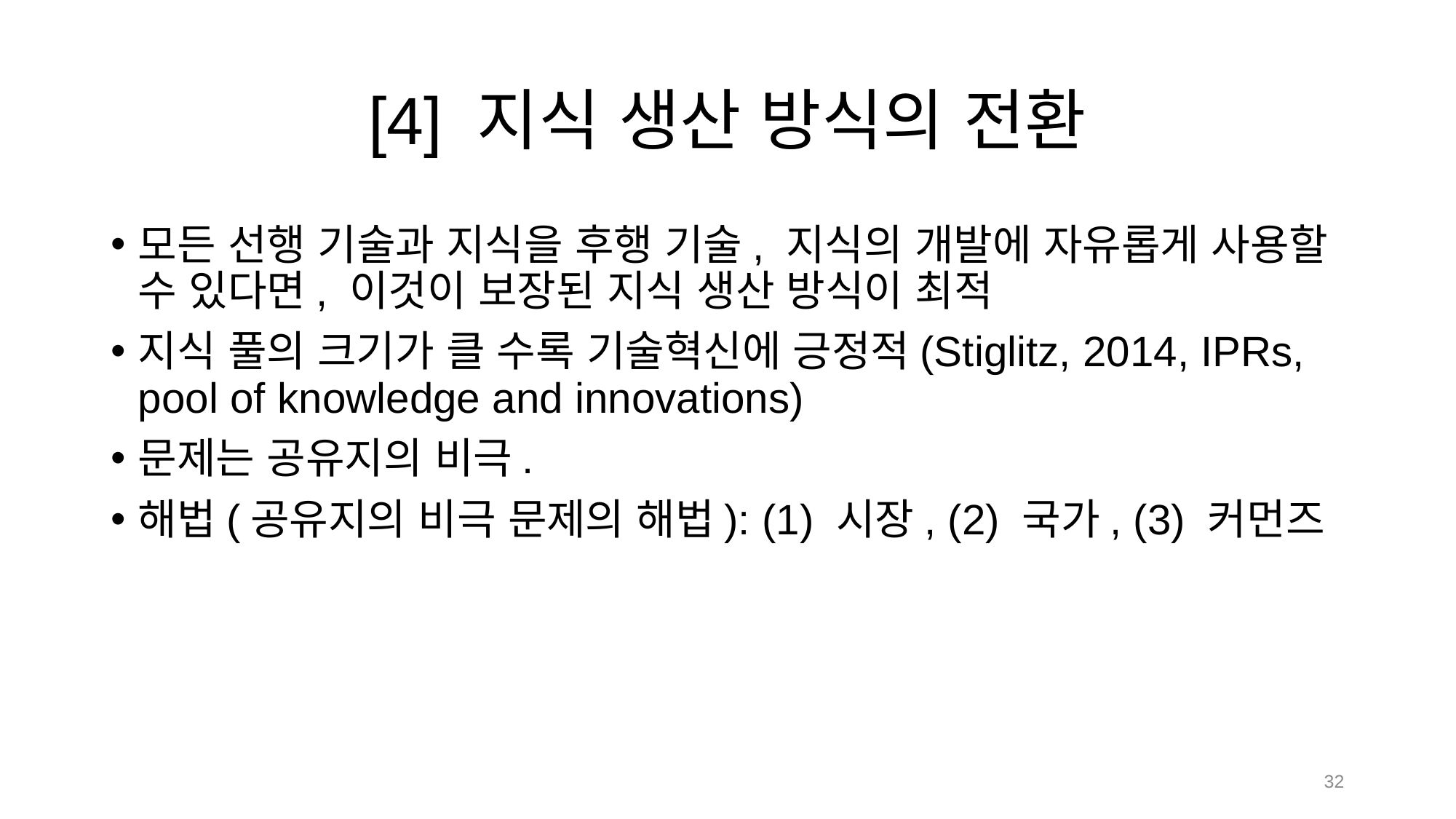

# [4] 지식 생산 방식의 전환
모든 선행 기술과 지식을 후행 기술, 지식의 개발에 자유롭게 사용할 수 있다면, 이것이 보장된 지식 생산 방식이 최적
지식 풀의 크기가 클 수록 기술혁신에 긍정적(Stiglitz, 2014, IPRs, pool of knowledge and innovations)
문제는 공유지의 비극.
해법(공유지의 비극 문제의 해법): (1) 시장, (2) 국가, (3) 커먼즈
32